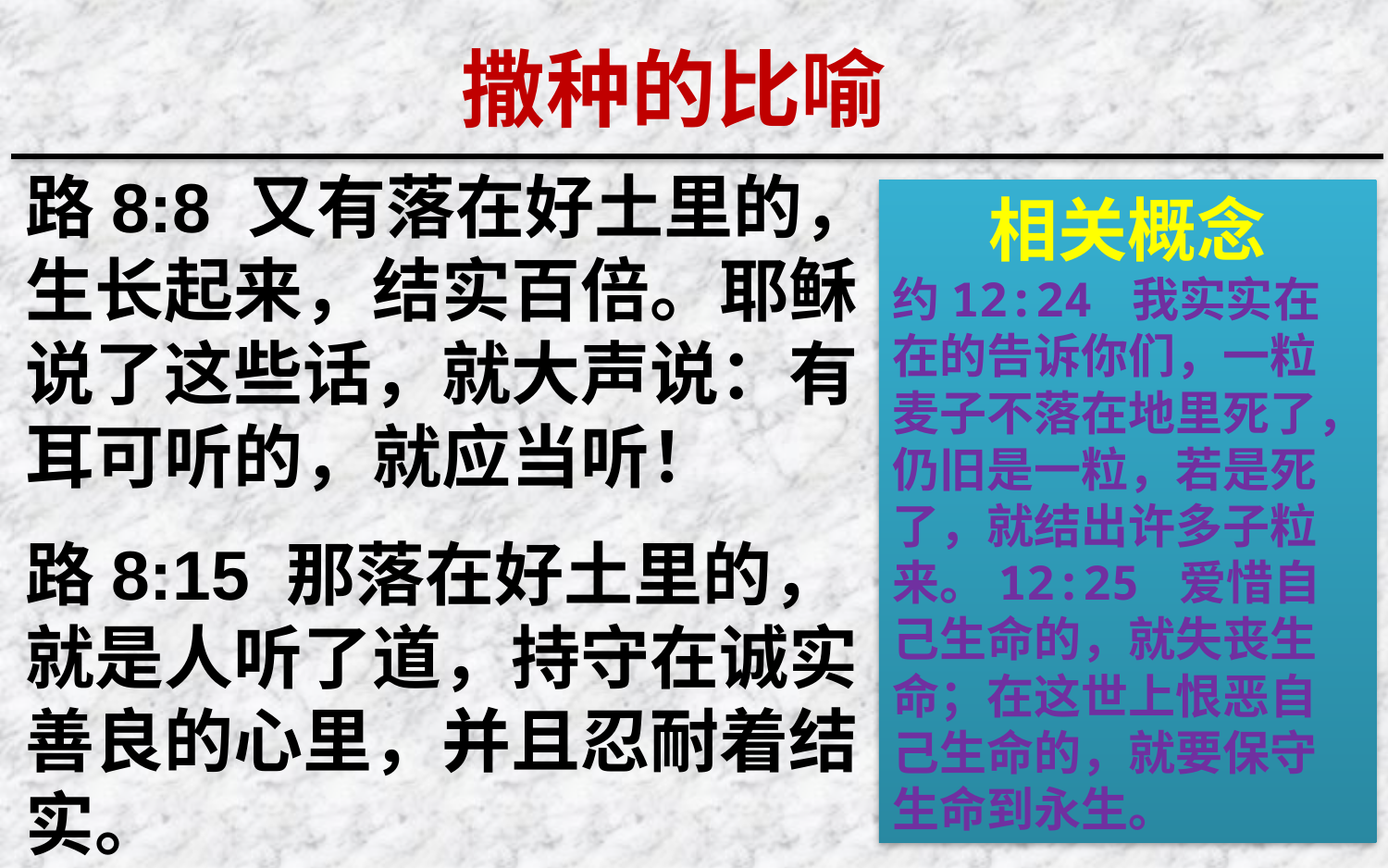

撒种的比喻
路8:8 又有落在好土里的，生长起来，结实百倍。耶稣说了这些话，就大声说：有耳可听的，就应当听！
路8:15 那落在好土里的，就是人听了道，持守在诚实善良的心里，并且忍耐着结实。
相关概念
约12:24 我实实在在的告诉你们，一粒麦子不落在地里死了，仍旧是一粒，若是死了，就结出许多子粒来。12:25 爱惜自己生命的，就失丧生命；在这世上恨恶自己生命的，就要保守生命到永生。